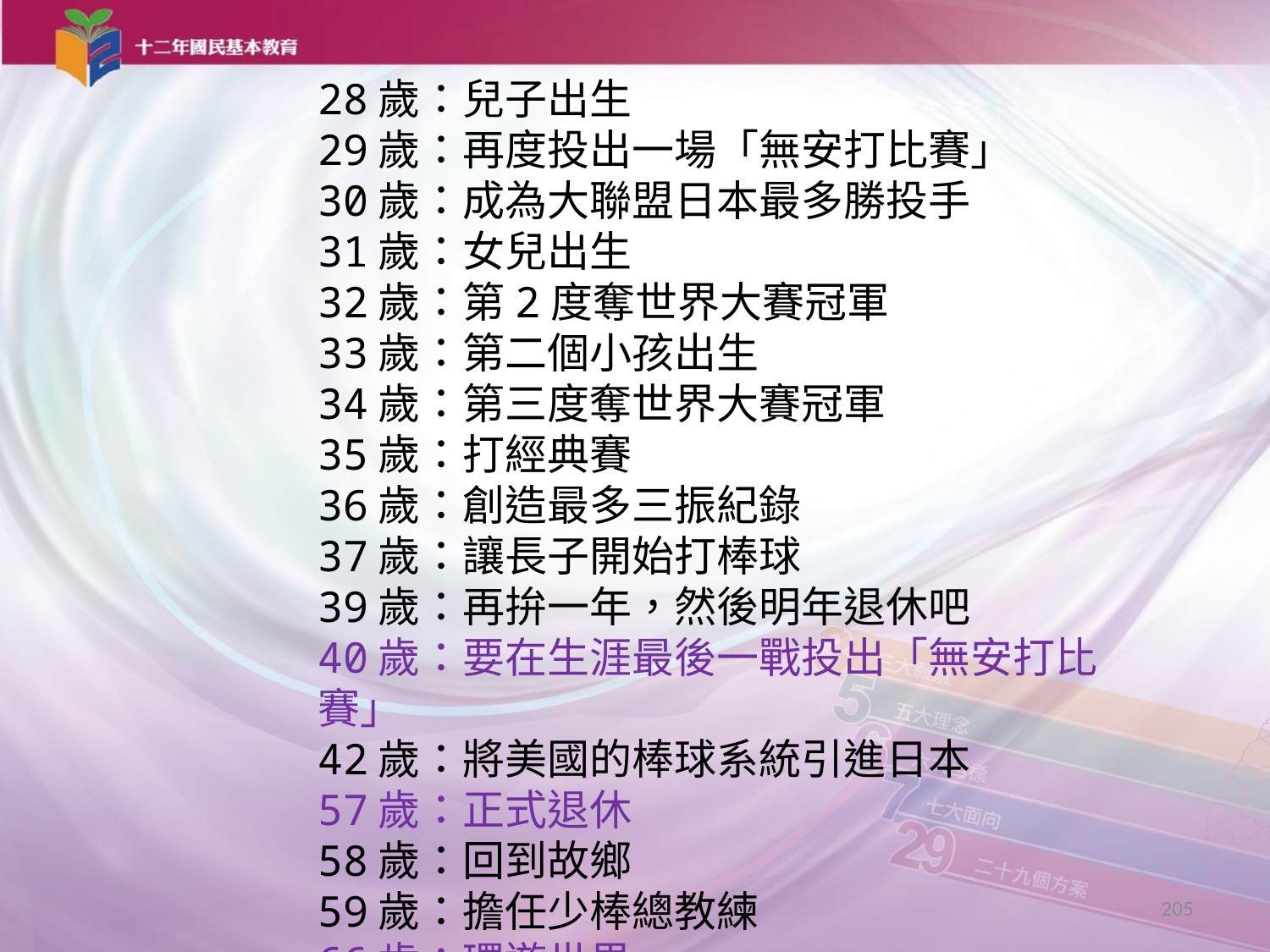

28歲：兒子出生
29歲：再度投出一場「無安打比賽」
30歲：成為大聯盟日本最多勝投手
31歲：女兒出生
32歲：第2度奪世界大賽冠軍
33歲：第二個小孩出生
34歲：第三度奪世界大賽冠軍
35歲：打經典賽
36歲：創造最多三振紀錄
37歲：讓長子開始打棒球
39歲：再拚一年，然後明年退休吧
40歲：要在生涯最後一戰投出「無安打比賽」
42歲：將美國的棒球系統引進日本
57歲：正式退休
58歲：回到故鄉
59歲：擔任少棒總教練
66歲：環遊世界
205